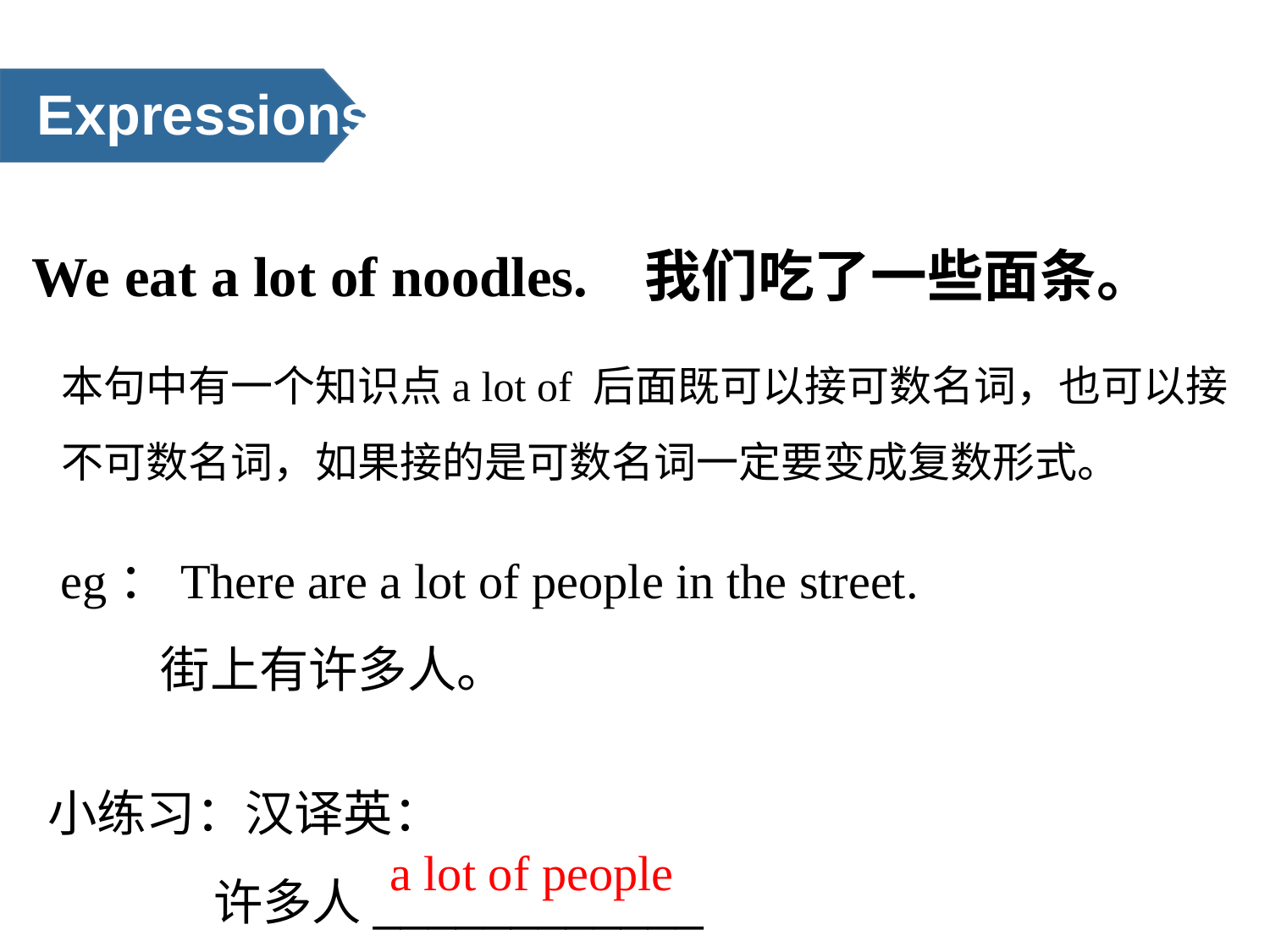

Expressions
We eat a lot of noodles.   我们吃了一些面条。
本句中有一个知识点a lot of 后面既可以接可数名词，也可以接不可数名词，如果接的是可数名词一定要变成复数形式。
eg：There are a lot of people in the street.
        街上有许多人。
小练习：汉译英：
              许多人____________
a lot of people